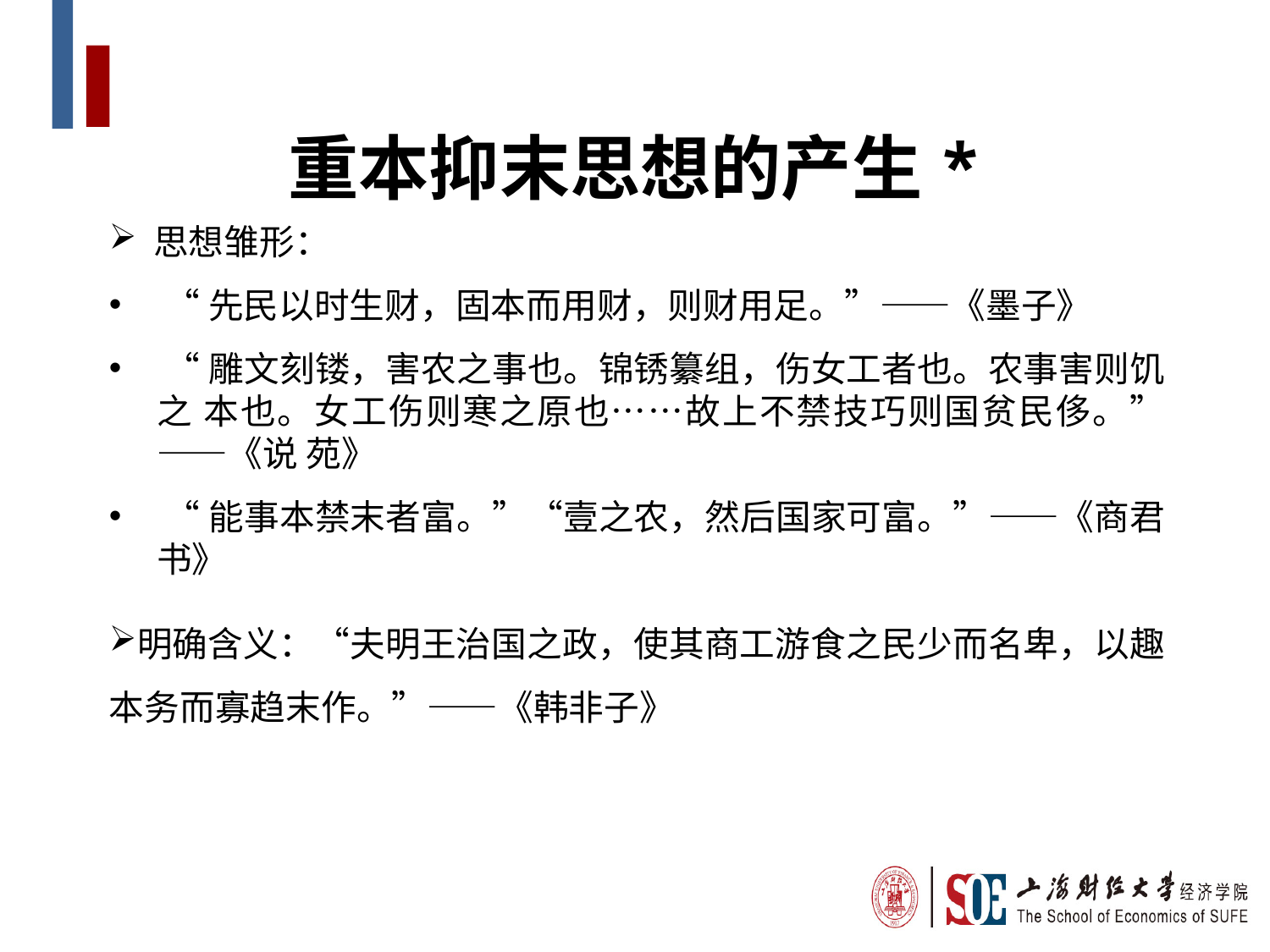

重本抑末思想的产生*
 思想雏形：
 “先民以时生财，固本而用财，则财用足。”——《墨子》
 “雕文刻镂，害农之事也。锦锈纂组，伤女工者也。农事害则饥之 本也。女工伤则寒之原也……故上不禁技巧则国贫民侈。”——《说 苑》
 “能事本禁末者富。”“壹之农，然后国家可富。”——《商君书》
明确含义：“夫明王治国之政，使其商工游食之民少而名卑，以趣 本务而寡趋末作。”——《韩非子》